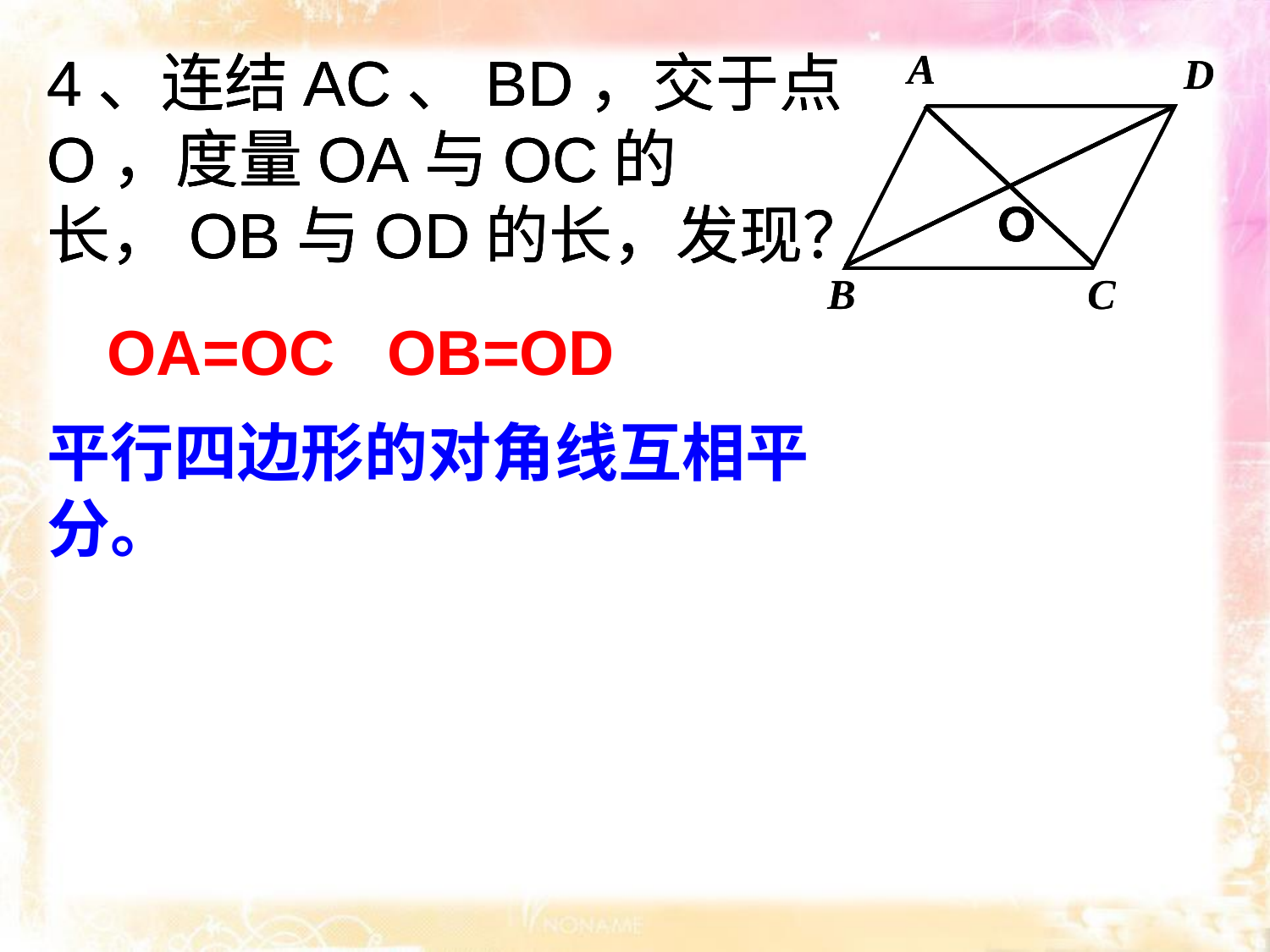

4、连结AC、BD，交于点O，度量OA与OC的长，OB与OD的长，发现？
4、连结AC、BD，交于点O，度量OA与OC的长，OB与OD的长，发现？
4、连结AC、BD，交于点O，度量OA与OC的长，OB与OD的长，发现？
A
  D

B
C
A
  D

B
C

O

O
O
O
OA=OC   OB=OD
平行四边形的对角线互相平分。